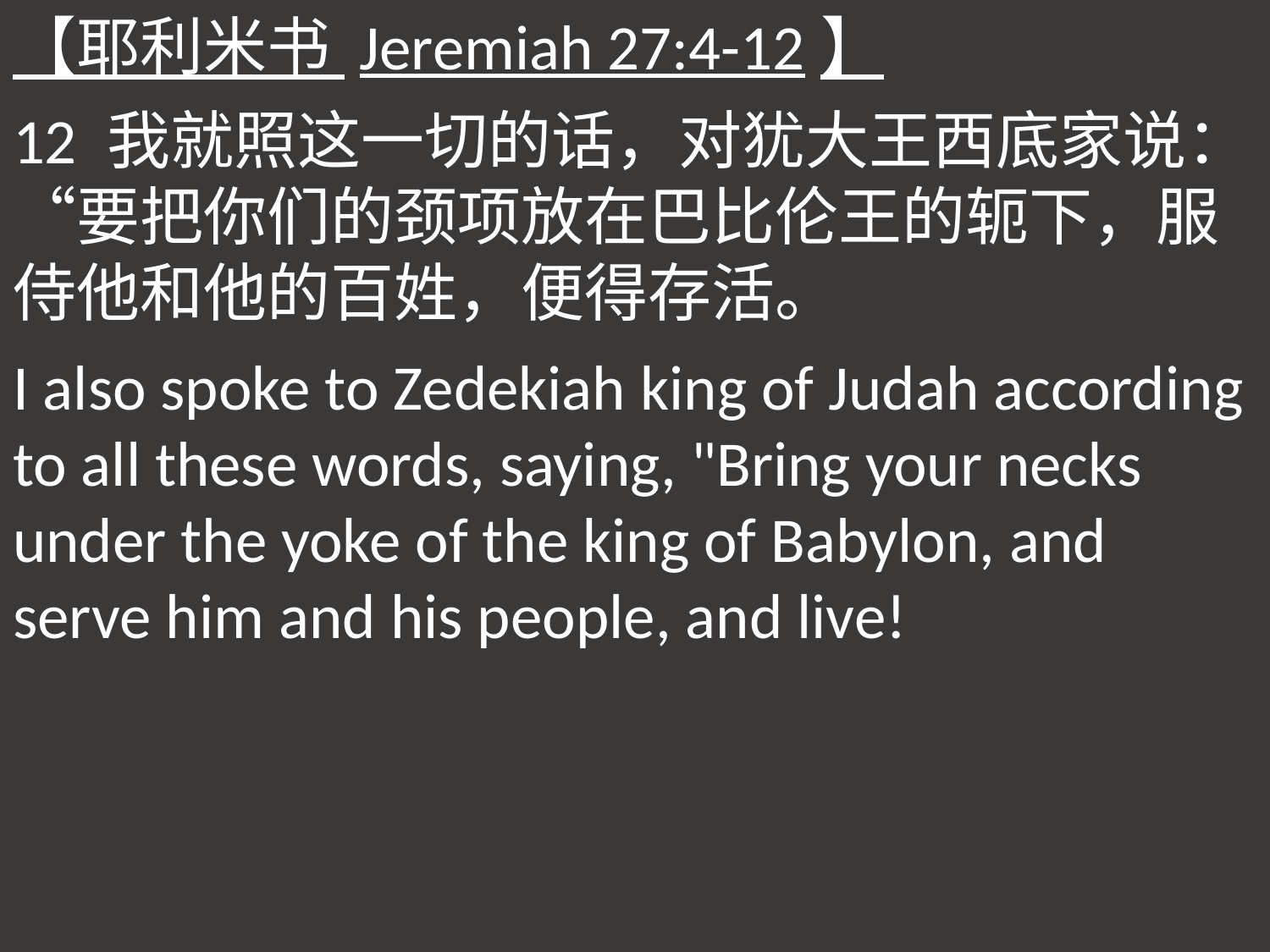

【耶利米书 Jeremiah 27:4-12】
12 我就照这一切的话，对犹大王西底家说：“要把你们的颈项放在巴比伦王的轭下，服侍他和他的百姓，便得存活。
I also spoke to Zedekiah king of Judah according to all these words, saying, "Bring your necks under the yoke of the king of Babylon, and serve him and his people, and live!